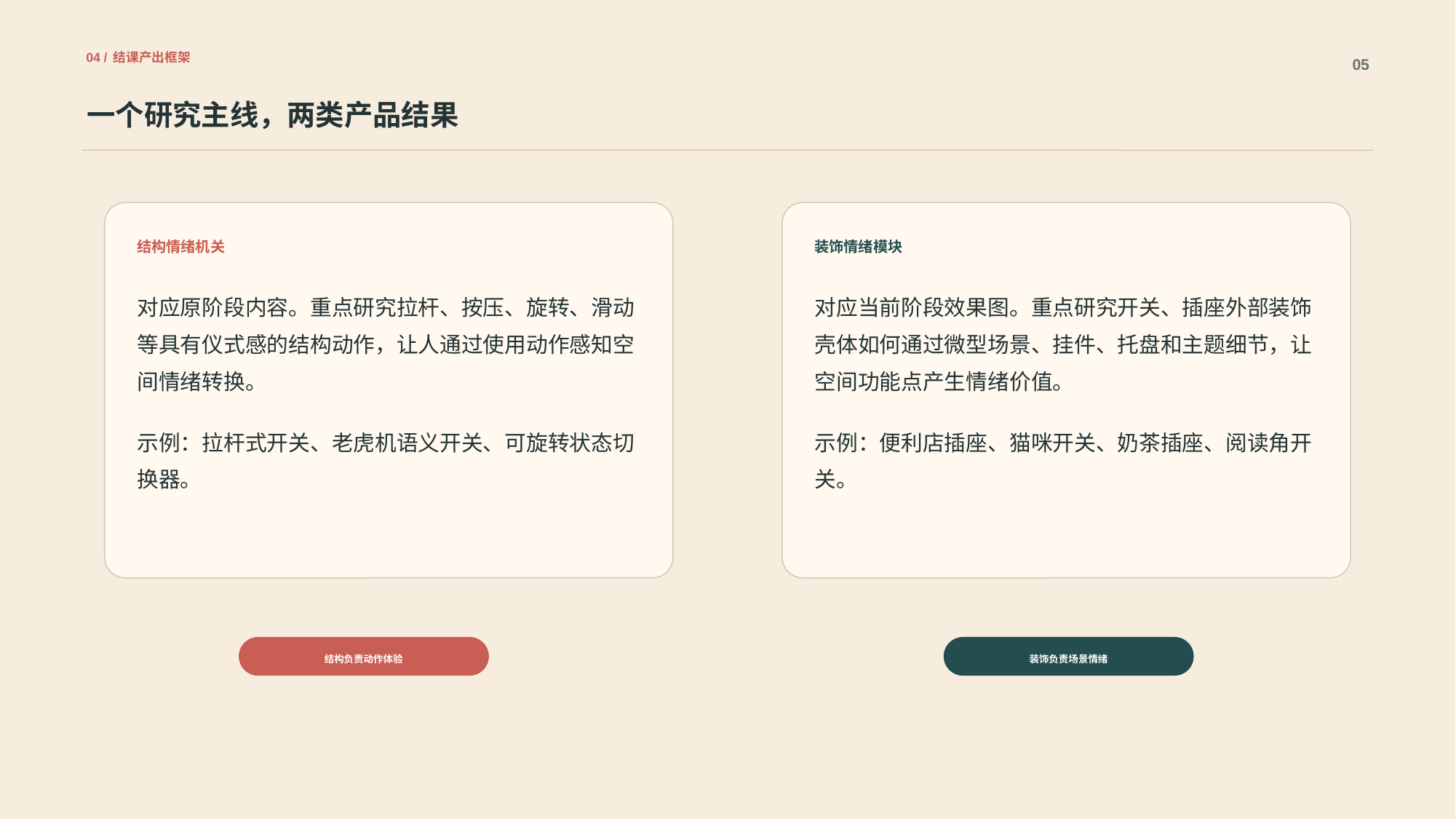

04 / 结课产出框架
05
一个研究主线，两类产品结果

结构情绪机关
装饰情绪模块
对应原阶段内容。重点研究拉杆、按压、旋转、滑动等具有仪式感的结构动作，让人通过使用动作感知空间情绪转换。

示例：拉杆式开关、老虎机语义开关、可旋转状态切换器。
对应当前阶段效果图。重点研究开关、插座外部装饰壳体如何通过微型场景、挂件、托盘和主题细节，让空间功能点产生情绪价值。

示例：便利店插座、猫咪开关、奶茶插座、阅读角开关。

结构负责动作体验
装饰负责场景情绪